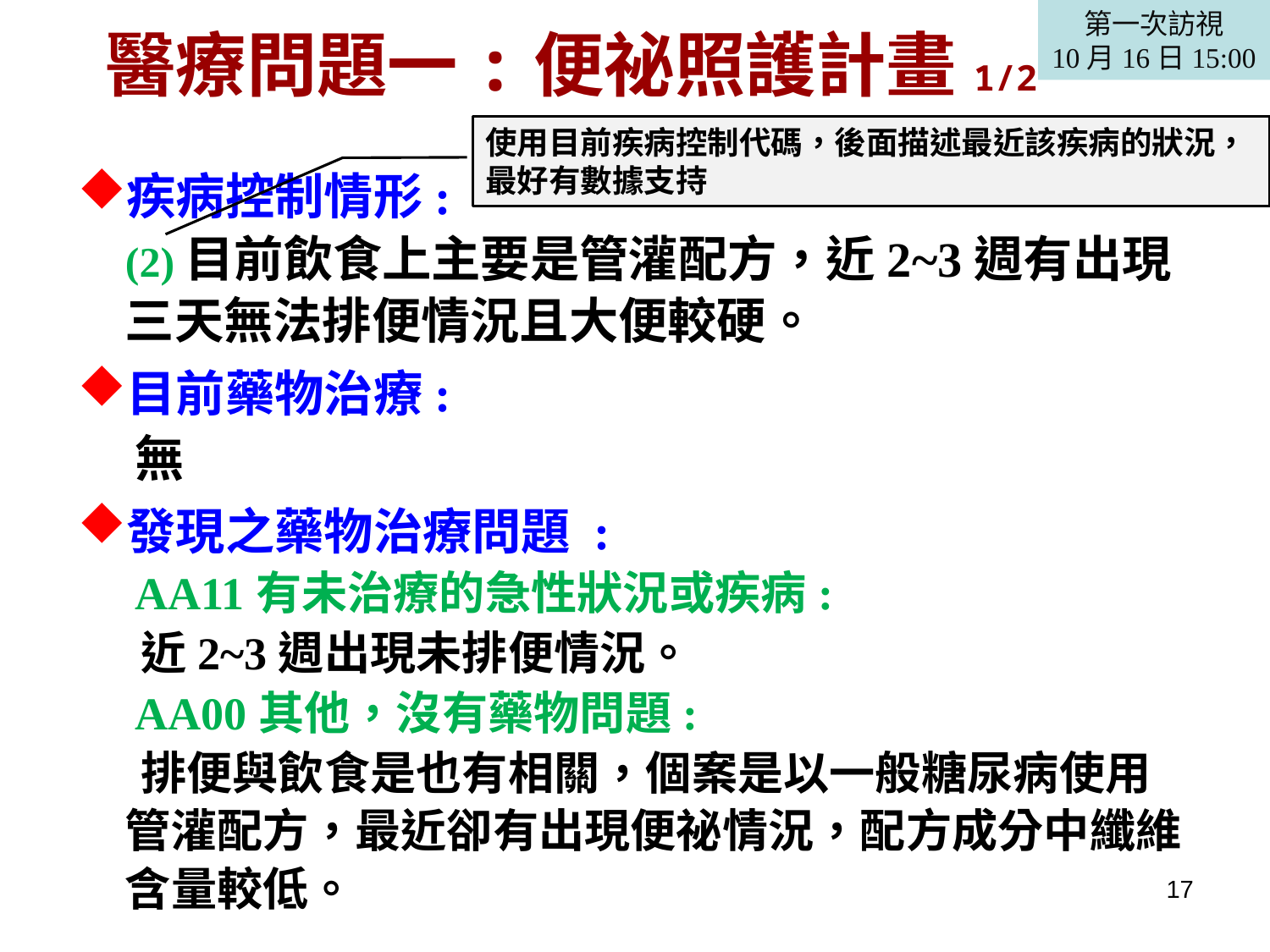

醫療問題一:便祕照護計畫1/2
第一次訪視
10月16日15:00
使用目前疾病控制代碼，後面描述最近該疾病的狀況，
最好有數據支持

疾病控制情形:
(2)目前飲食上主要是管灌配方，近2~3週有出現三天無法排便情況且大便較硬。
目前藥物治療:
     無
發現之藥物治療問題 :
     AA11有未治療的急性狀況或疾病:
     近2~3週出現未排便情況。
     AA00其他，沒有藥物問題:
     排便與飲食是也有相關，個案是以一般糖尿病使用管灌配方，最近卻有出現便祕情況，配方成分中纖維含量較低。

17